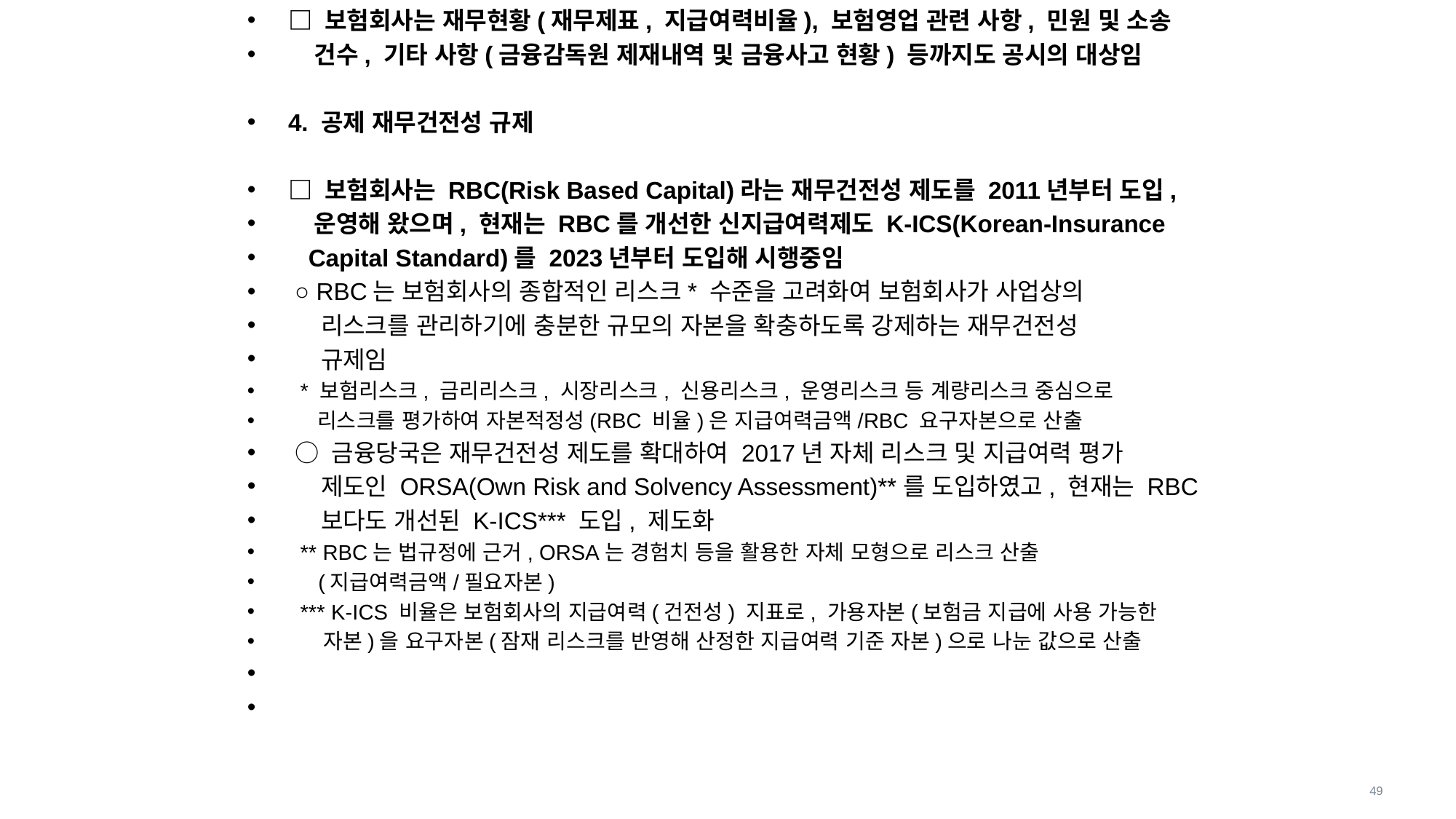

□ 보험회사는 재무현황(재무제표, 지급여력비율), 보험영업 관련 사항, 민원 및 소송
   건수, 기타 사항(금융감독원 제재내역 및 금융사고 현황) 등까지도 공시의 대상임

4. 공제 재무건전성 규제

□ 보험회사는 RBC(Risk Based Capital)라는 재무건전성 제도를 2011년부터 도입,
   운영해 왔으며, 현재는 RBC를 개선한 신지급여력제도 K-ICS(Korean-Insurance
   Capital Standard)를 2023년부터 도입해 시행중임
 ○ RBC는 보험회사의 종합적인 리스크* 수준을 고려화여 보험회사가 사업상의
    리스크를 관리하기에 충분한 규모의 자본을 확충하도록 강제하는 재무건전성
    규제임
  * 보험리스크, 금리리스크, 시장리스크, 신용리스크, 운영리스크 등 계량리스크 중심으로
    리스크를 평가하여 자본적정성(RBC 비율)은 지급여력금액/RBC 요구자본으로 산출
 ○ 금융당국은 재무건전성 제도를 확대하여 2017년 자체 리스크 및 지급여력 평가
    제도인 ORSA(Own Risk and Solvency Assessment)**를 도입하였고, 현재는 RBC
    보다도 개선된 K-ICS*** 도입, 제도화
  ** RBC는 법규정에 근거, ORSA는 경험치 등을 활용한 자체 모형으로 리스크 산출
     (지급여력금액/필요자본)
  *** K-ICS 비율은 보험회사의 지급여력(건전성) 지표로, 가용자본(보험금 지급에 사용 가능한
     자본)을 요구자본(잠재 리스크를 반영해 산정한 지급여력 기준 자본)으로 나눈 값으로 산출

49